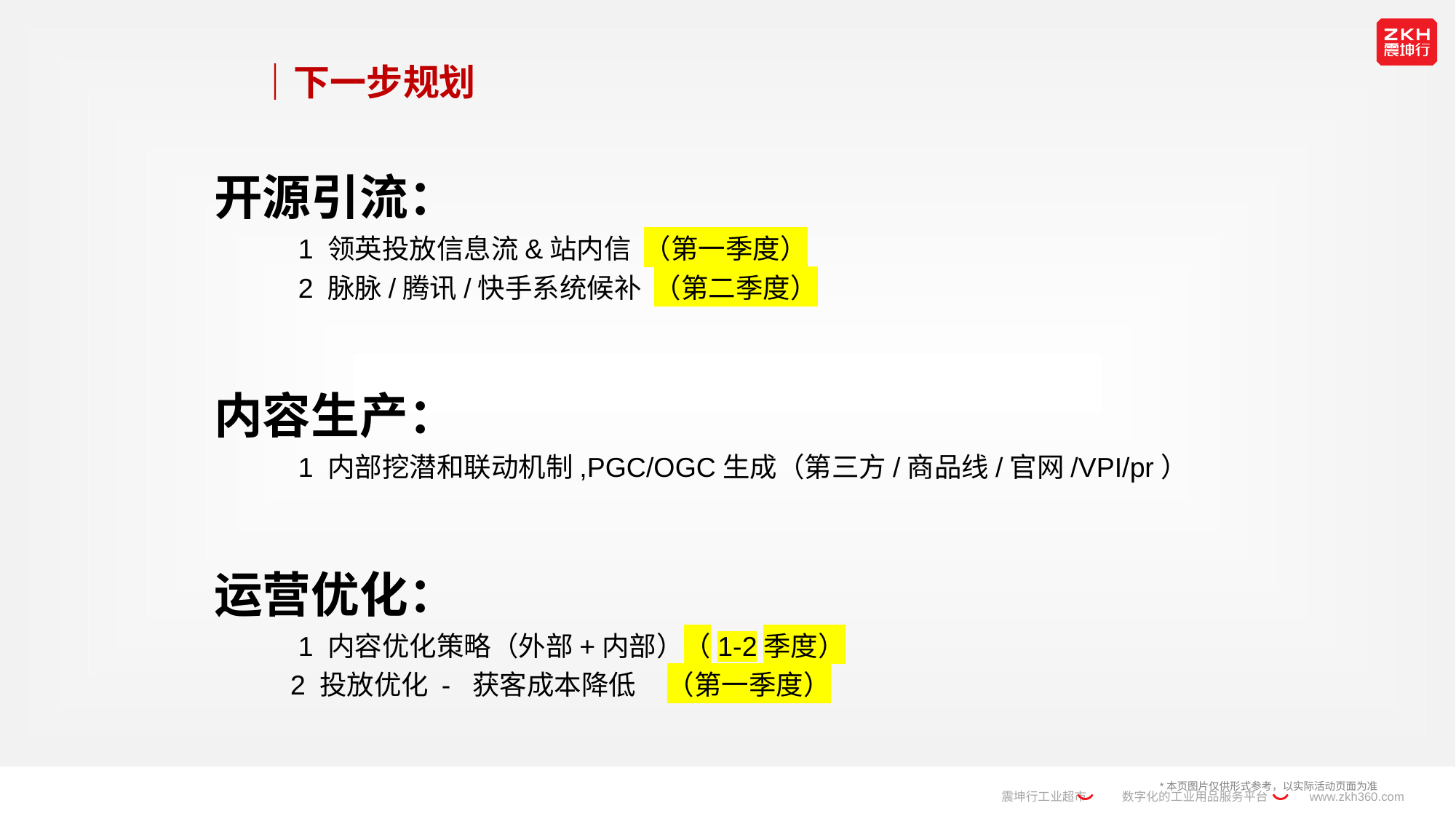

# ｜下一步规划
开源引流：
           1 领英投放信息流&站内信  （第一季度）
           2 脉脉/腾讯/快手系统候补  （第二季度）

内容生产：
           1 内部挖潜和联动机制,PGC/OGC生成（第三方/商品线/官网/VPI/pr）

运营优化：
           1 内容优化策略（外部+内部）（1-2季度）
          2 投放优化 -  获客成本降低     （第一季度）

*本页图片仅供形式参考，以实际活动页面为准